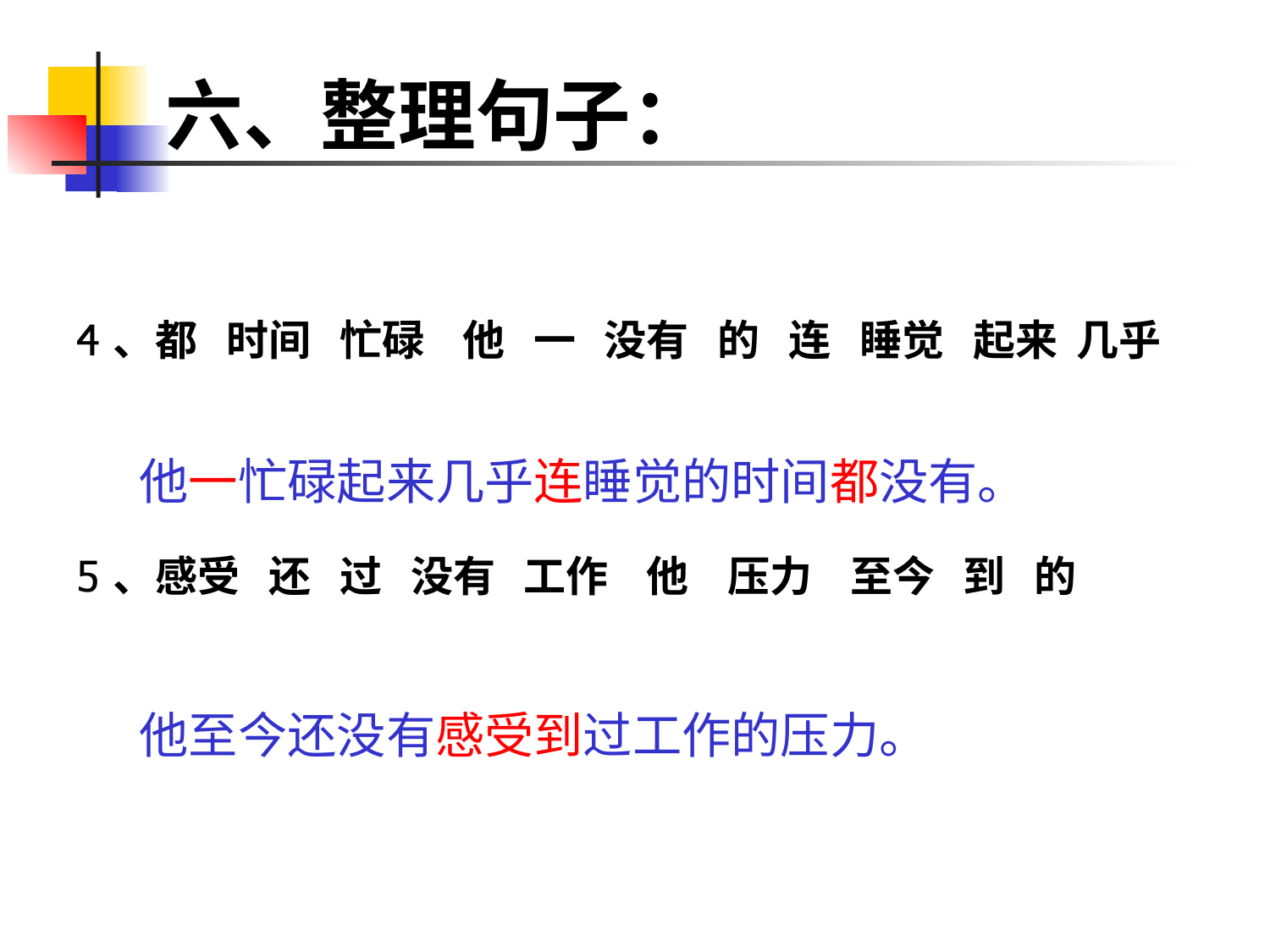

# 六、整理句子：
4、都   时间   忙碌    他   一   没有   的   连   睡觉   起来  几乎

5、感受   还   过   没有   工作    他    压力    至今   到   的
他一忙碌起来几乎连睡觉的时间都没有。
他至今还没有感受到过工作的压力。